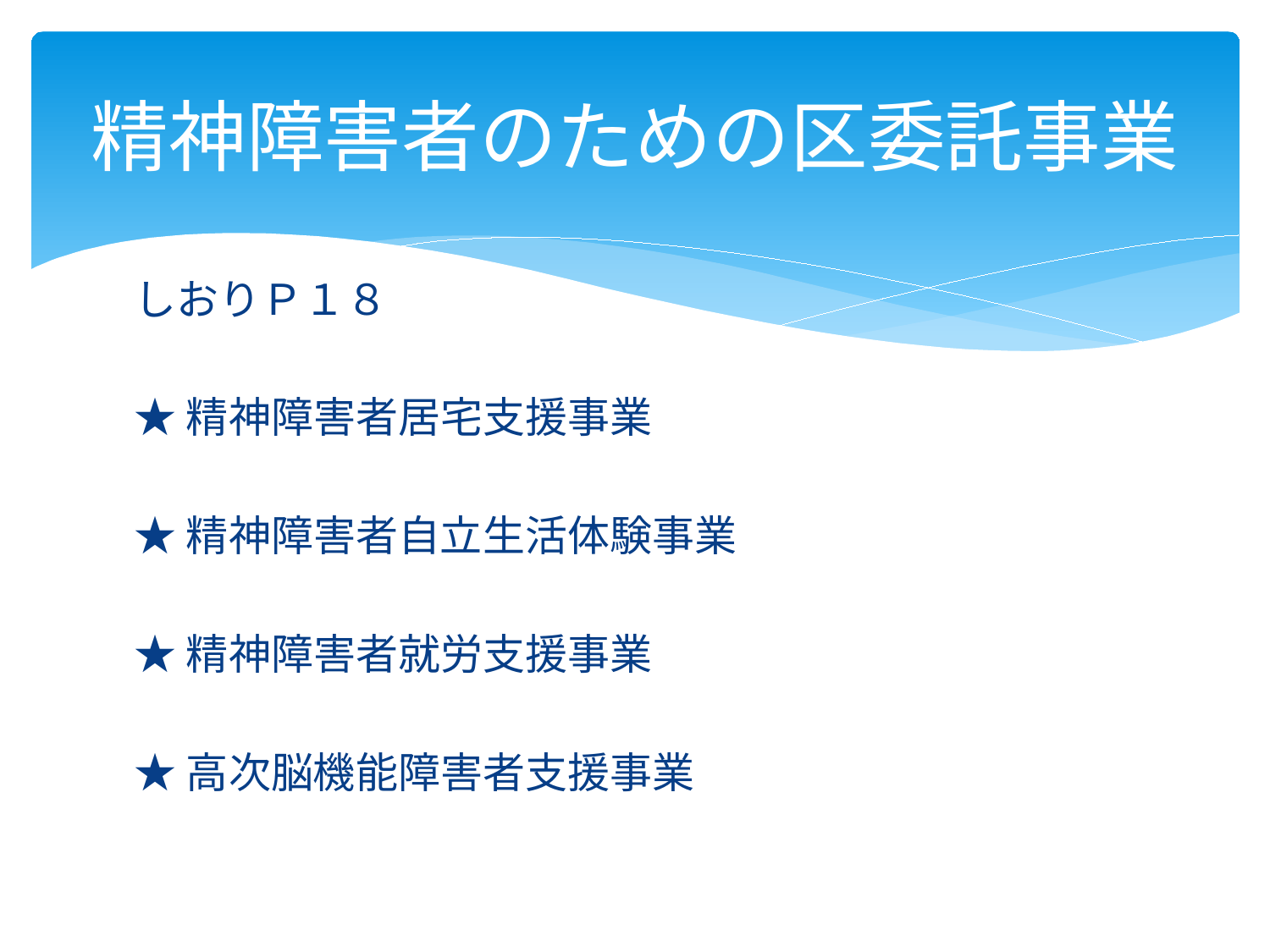

# 精神障害者のための区委託事業
しおりＰ１８

★精神障害者居宅支援事業

★精神障害者自立生活体験事業

★精神障害者就労支援事業

★高次脳機能障害者支援事業